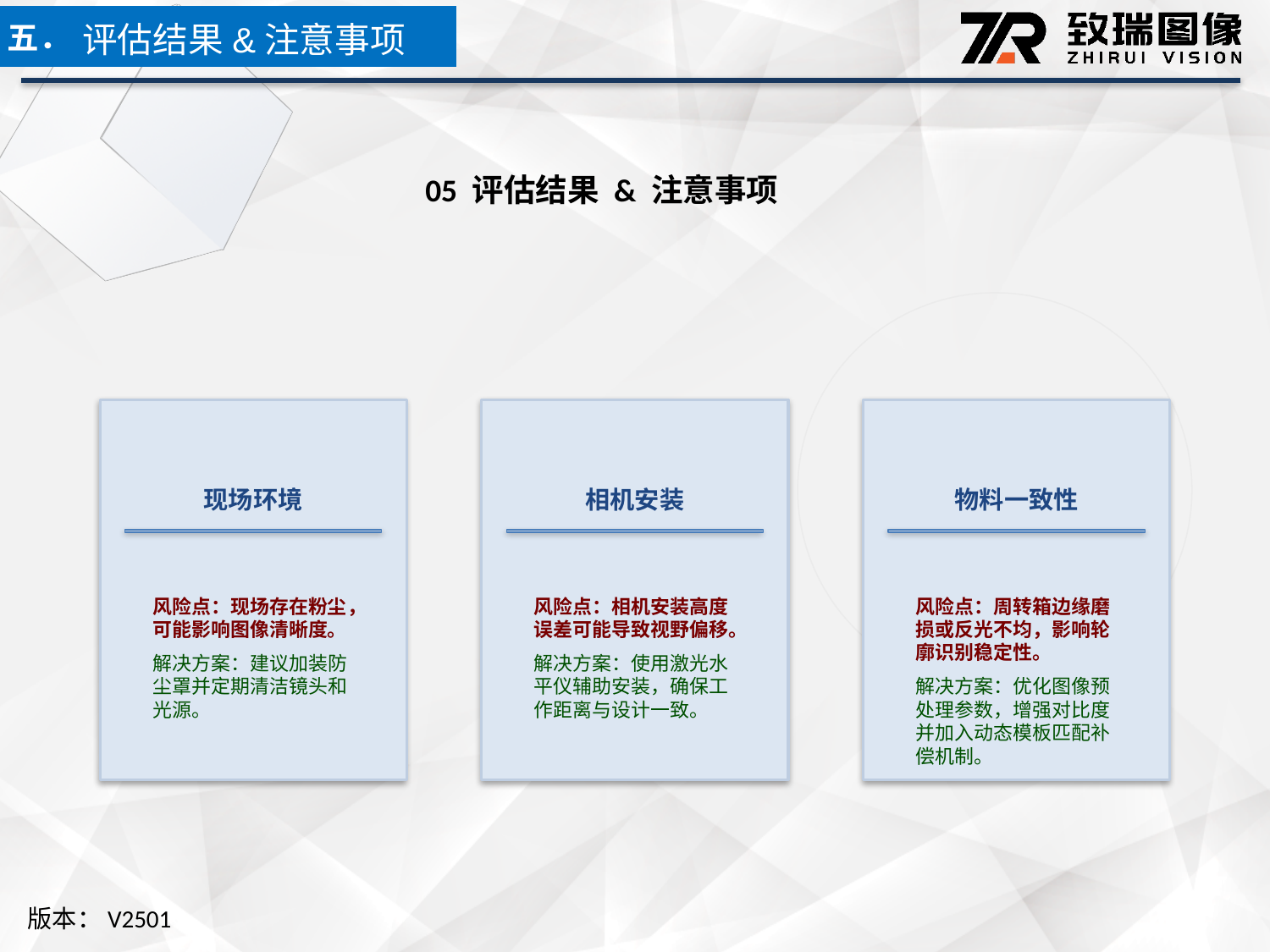

五．
评估结果&注意事项

05 评估结果 & 注意事项

现场环境

相机安装

物料一致性

风险点：现场存在粉尘，可能影响图像清晰度。
解决方案：建议加装防尘罩并定期清洁镜头和光源。

风险点：相机安装高度误差可能导致视野偏移。
解决方案：使用激光水平仪辅助安装，确保工作距离与设计一致。

风险点：周转箱边缘磨损或反光不均，影响轮廓识别稳定性。
解决方案：优化图像预处理参数，增强对比度并加入动态模板匹配补偿机制。